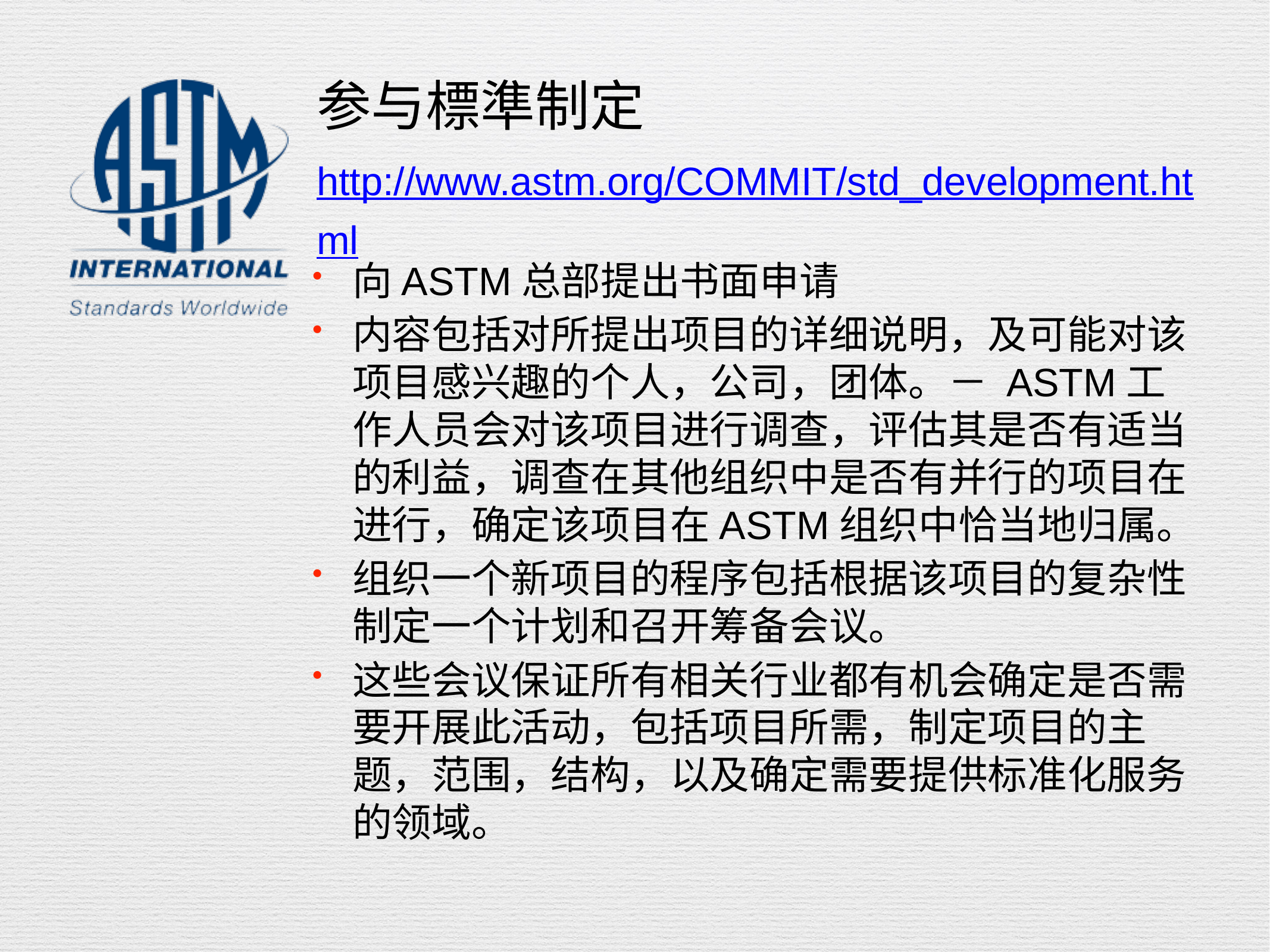

参与標準制定
http://www.astm.org/COMMIT/std_development.html
向ASTM总部提出书面申请
内容包括对所提出项目的详细说明，及可能对该项目感兴趣的个人，公司，团体。－ ASTM工作人员会对该项目进行调查，评估其是否有适当的利益，调查在其他组织中是否有并行的项目在进行，确定该项目在ASTM组织中恰当地归属。
组织一个新项目的程序包括根据该项目的复杂性制定一个计划和召开筹备会议。
这些会议保证所有相关行业都有机会确定是否需要开展此活动，包括项目所需，制定项目的主题，范围，结构，以及确定需要提供标准化服务的领域。